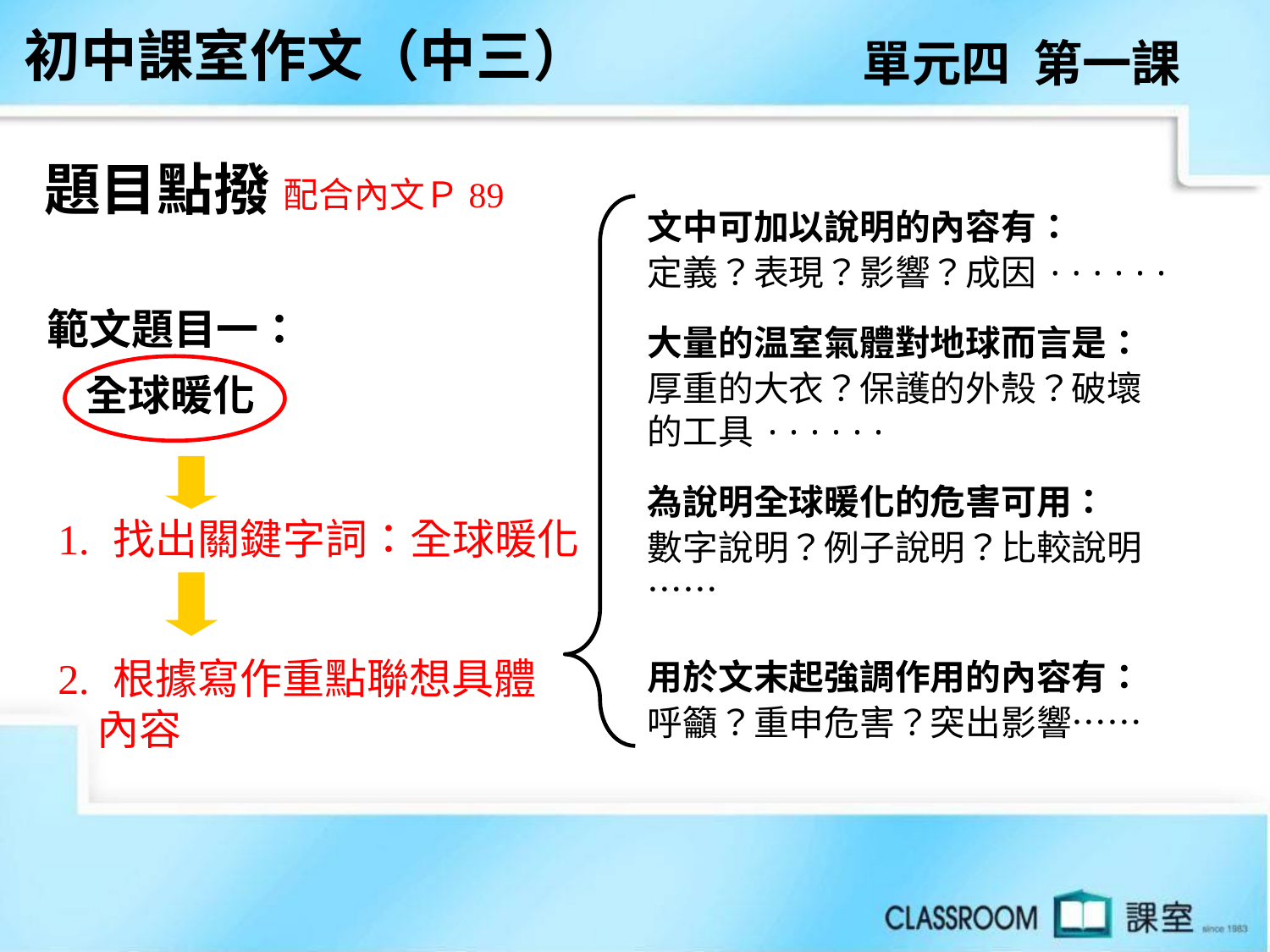

初中課室作文（中三）
單元四  第一課
題目點撥
配合內文Ｐ89

文中可加以說明的內容有：
定義？表現？影響？成因······

大量的温室氣體對地球而言是：
厚重的大衣？保護的外殼？破壞的工具······

為說明全球暖化的危害可用：
數字說明？例子說明？比較說明……

用於文末起強調作用的內容有：
呼籲？重申危害？突出影響……
範文題目一：
   全球暖化

1. 找出關鍵字詞：全球暖化

2. 根據寫作重點聯想具體
   內容